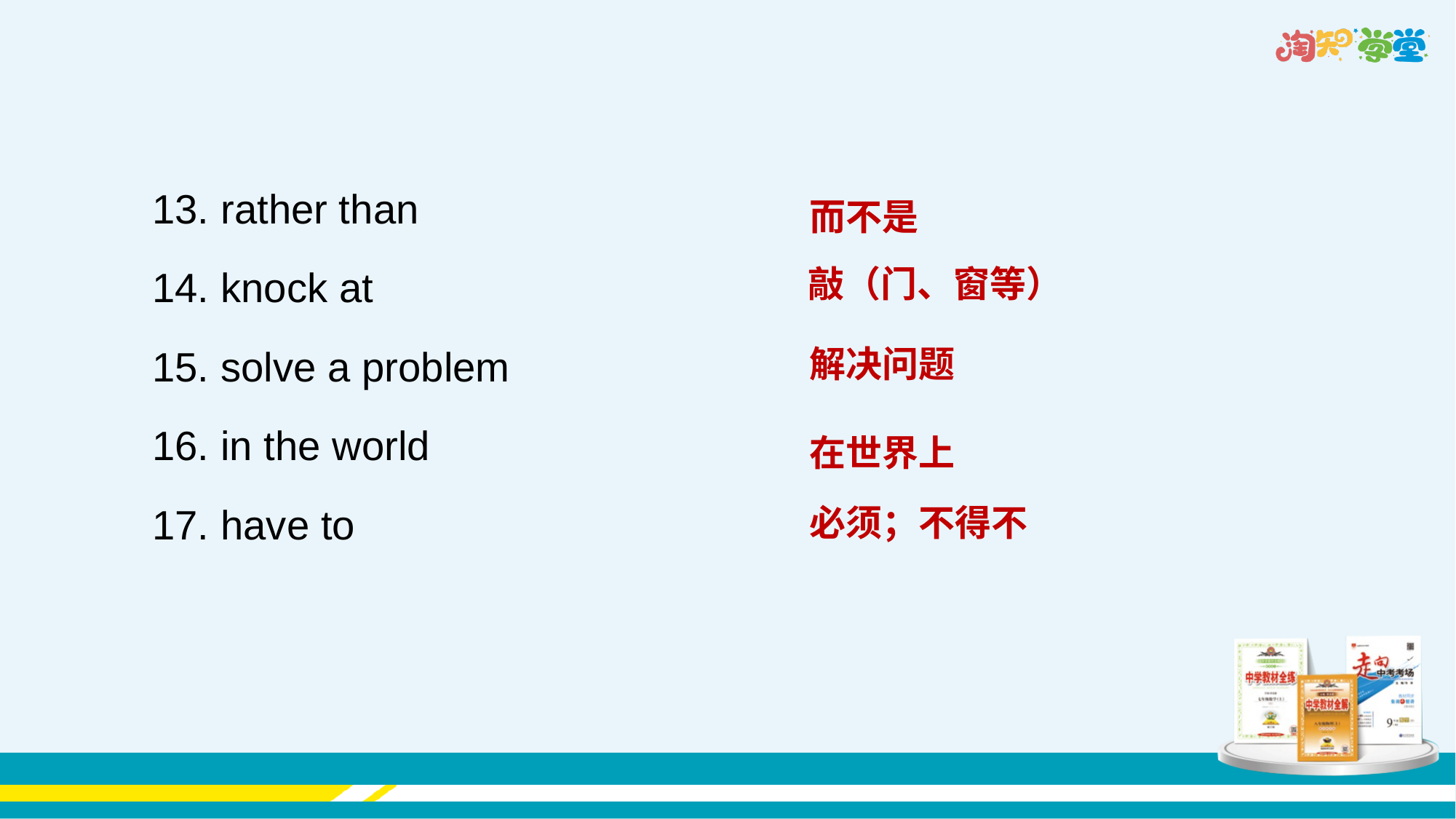

13. rather than
  14. knock at
  15. solve a problem
  16. in the world
  17. have to

而不是
敲（门、窗等）
解决问题
在世界上
必须；不得不